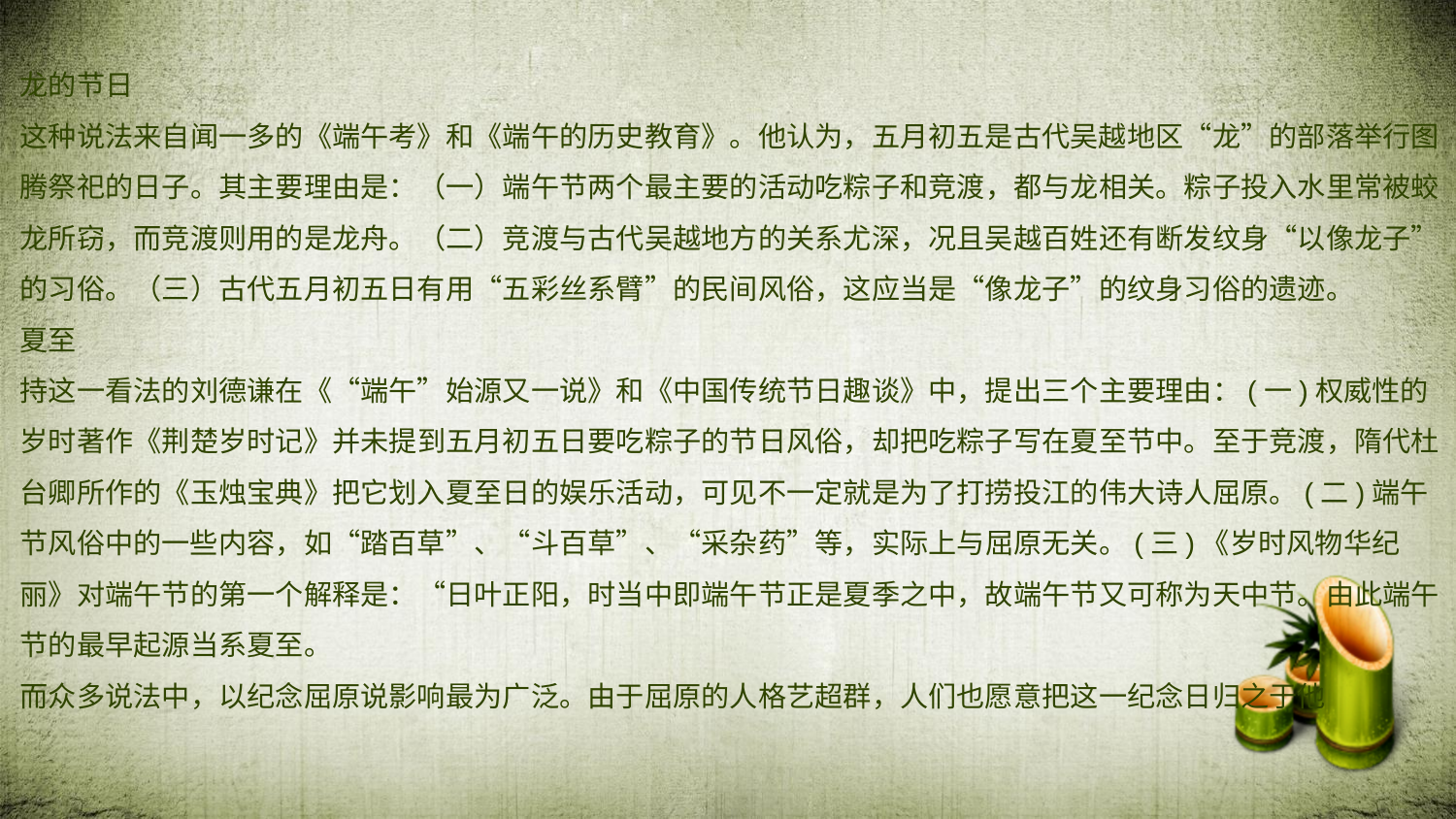

龙的节日
这种说法来自闻一多的《端午考》和《端午的历史教育》。他认为，五月初五是古代吴越地区“龙”的部落举行图腾祭祀的日子。其主要理由是：（一）端午节两个最主要的活动吃粽子和竞渡，都与龙相关。粽子投入水里常被蛟龙所窃，而竞渡则用的是龙舟。（二）竞渡与古代吴越地方的关系尤深，况且吴越百姓还有断发纹身“以像龙子”的习俗。（三）古代五月初五日有用“五彩丝系臂”的民间风俗，这应当是“像龙子”的纹身习俗的遗迹。
夏至
持这一看法的刘德谦在《“端午”始源又一说》和《中国传统节日趣谈》中，提出三个主要理由：(一)权威性的岁时著作《荆楚岁时记》并未提到五月初五日要吃粽子的节日风俗，却把吃粽子写在夏至节中。至于竞渡，隋代杜台卿所作的《玉烛宝典》把它划入夏至日的娱乐活动，可见不一定就是为了打捞投江的伟大诗人屈原。(二)端午节风俗中的一些内容，如“踏百草”、“斗百草”、“采杂药”等，实际上与屈原无关。(三)《岁时风物华纪丽》对端午节的第一个解释是：“日叶正阳，时当中即端午节正是夏季之中，故端午节又可称为天中节。由此端午节的最早起源当系夏至。
而众多说法中，以纪念屈原说影响最为广泛。由于屈原的人格艺超群，人们也愿意把这一纪念日归之于他